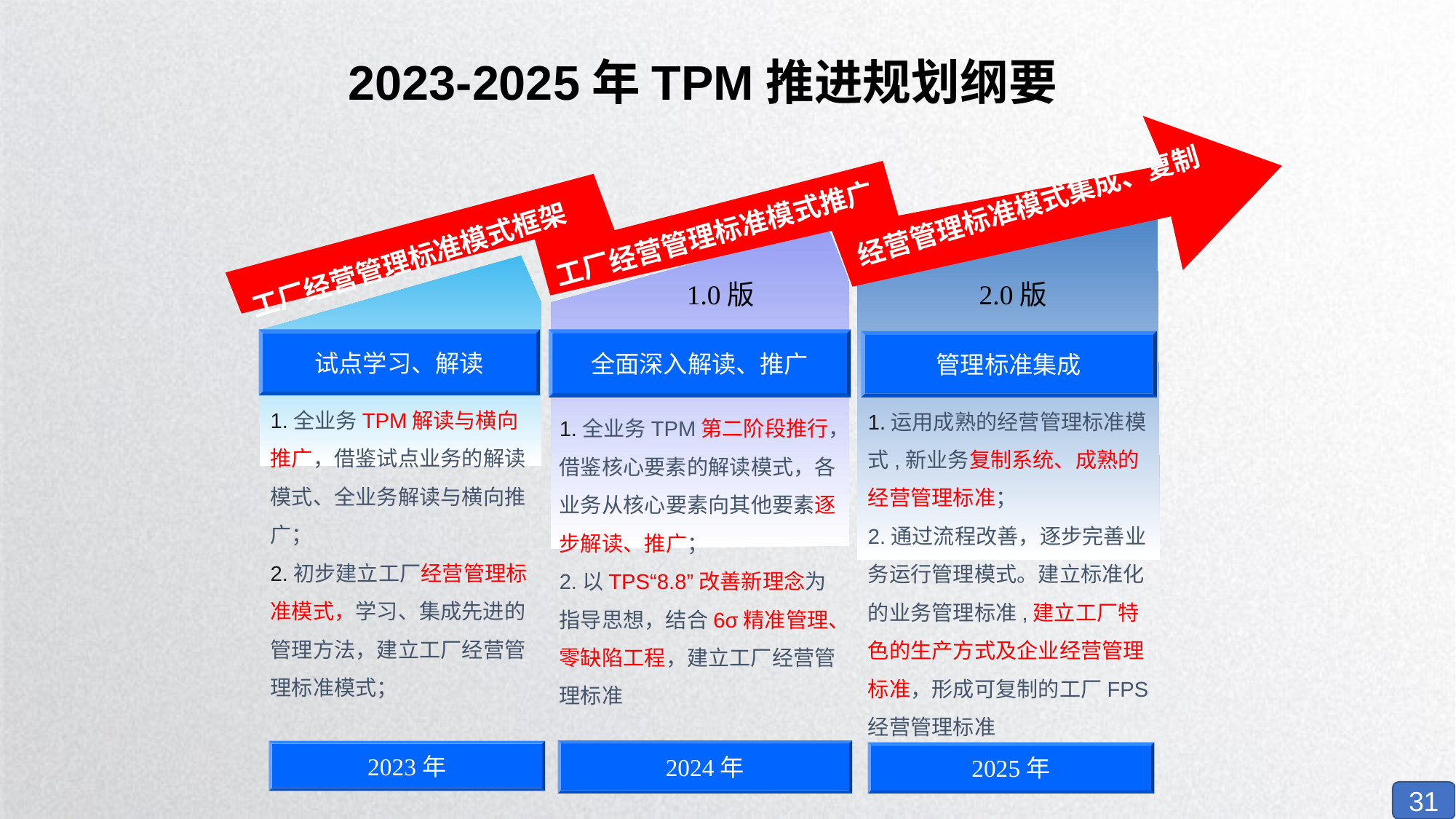

2023-2025年TPM推进规划纲要

经营管理标准模式集成、复制
工厂经营管理标准模式推广
工厂经营管理标准模式框架

管理标准集成
1.运用成熟的经营管理标准模式,新业务复制系统、成熟的经营管理标准；
2.通过流程改善，逐步完善业务运行管理模式。建立标准化的业务管理标准,建立工厂特色的生产方式及企业经营管理标准，形成可复制的工厂FPS经营管理标准

2025年

全面深入解读、推广
1.全业务TPM第二阶段推行，借鉴核心要素的解读模式，各业务从核心要素向其他要素逐步解读、推广；
2.以TPS“8.8”改善新理念为指导思想，结合6σ精准管理、零缺陷工程，建立工厂经营管理标准
2024年

试点学习、解读
1.全业务TPM解读与横向推广，借鉴试点业务的解读模式、全业务解读与横向推广；
2.初步建立工厂经营管理标准模式，学习、集成先进的管理方法，建立工厂经营管理标准模式；

2023年
1.0版
2.0版
31